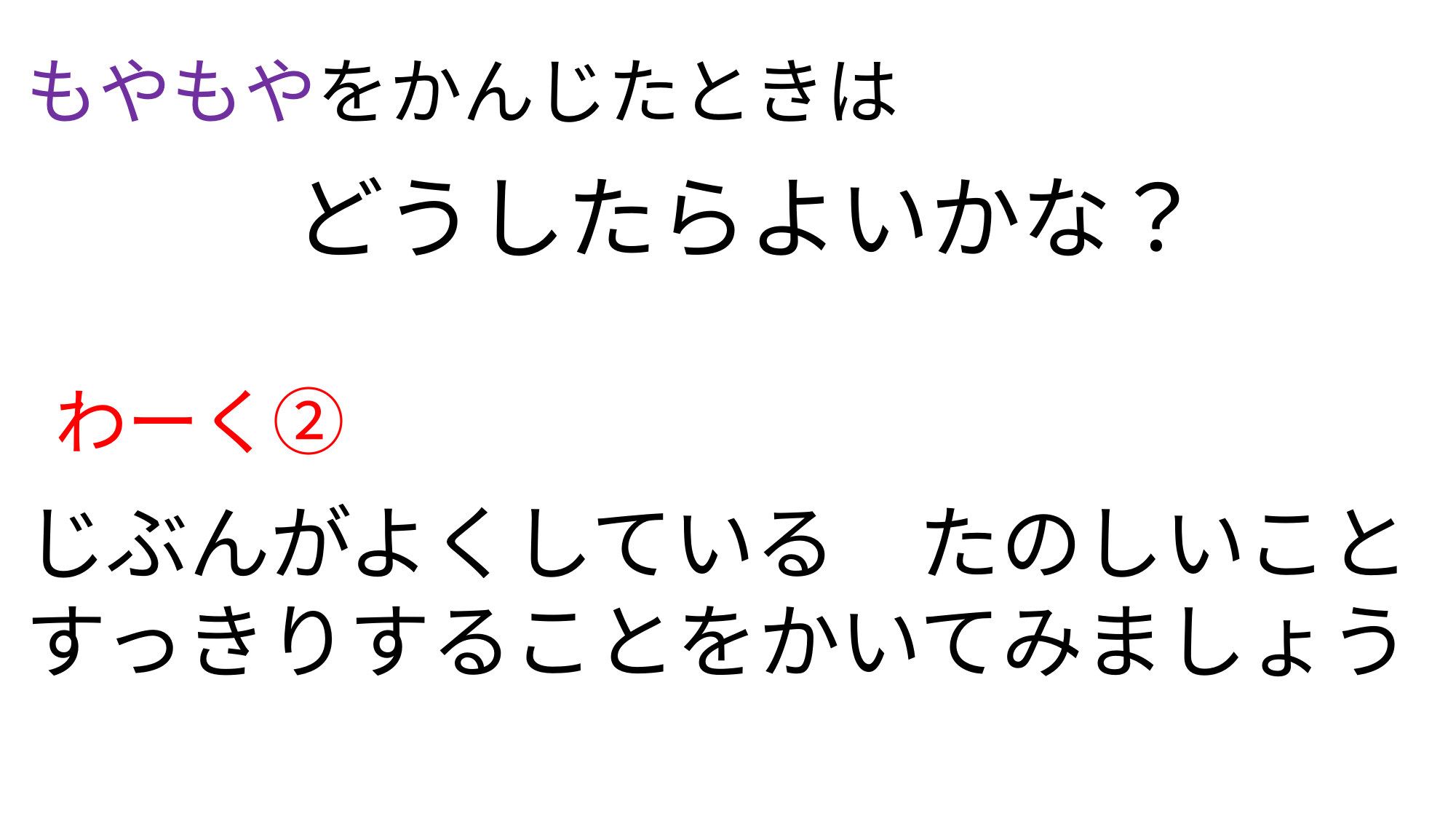

もやもやをかんじたときは
どうしたらよいかな？
わーく②
じぶんがよくしている　たのしいこと
すっきりすることをかいてみましょう